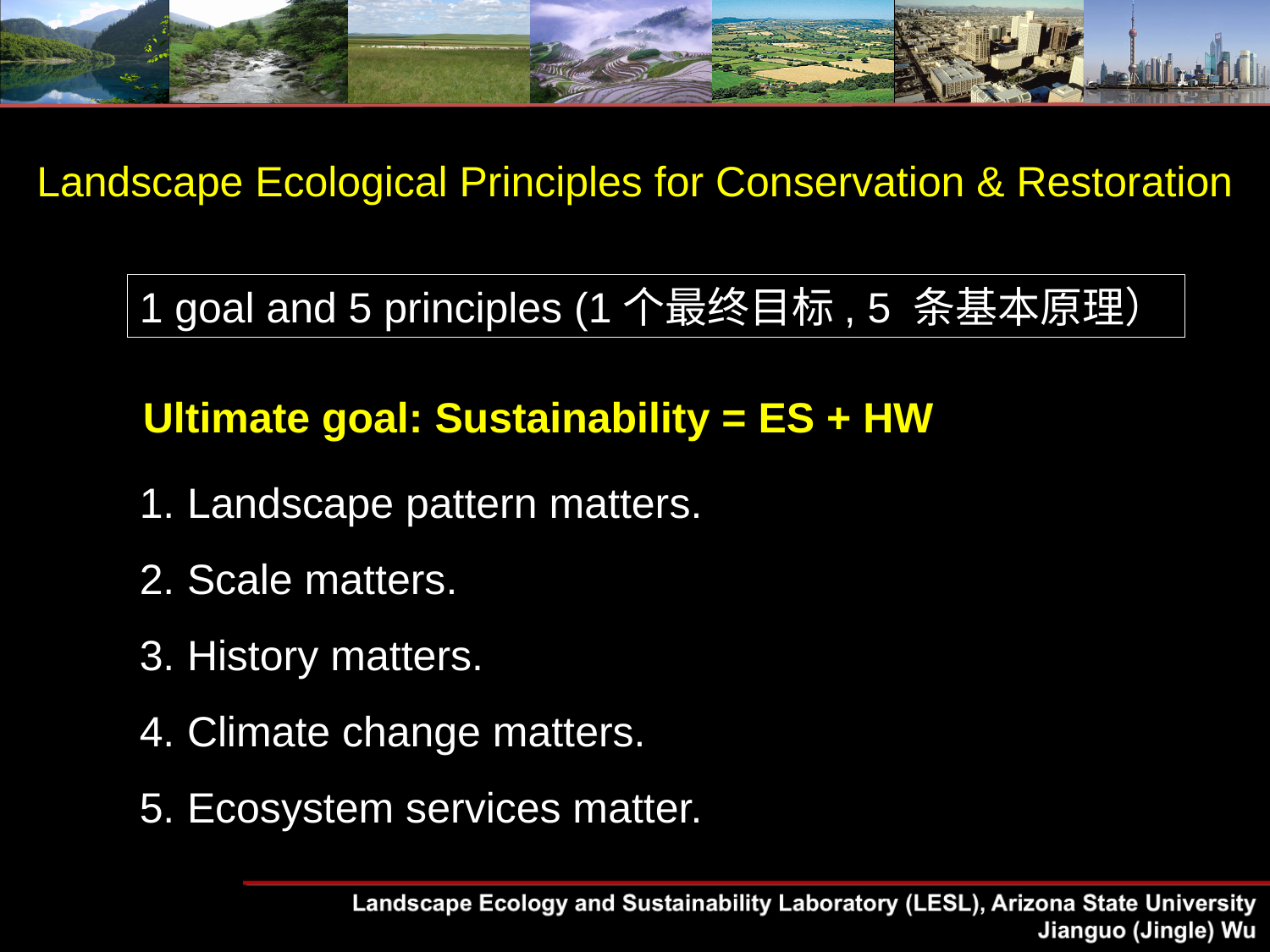

Landscape Ecological Principles for Conservation & Restoration
1 goal and 5 principles (1个最终目标, 5 条基本原理）
Ultimate goal: Sustainability = ES + HW
Landscape pattern matters.
Scale matters.
History matters.
Climate change matters.
Ecosystem services matter.